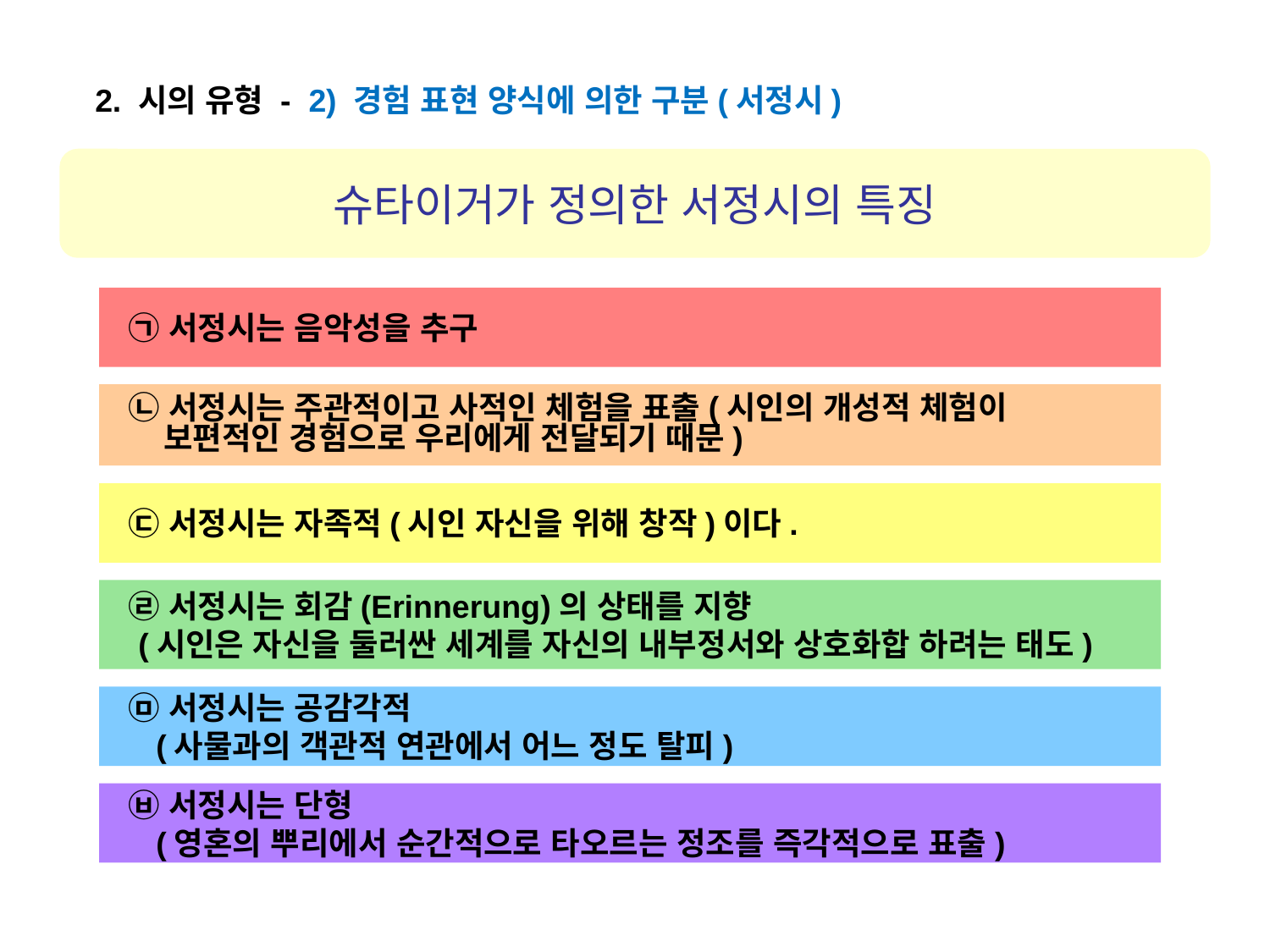

2. 시의 유형 -  2) 경험 표현 양식에 의한 구분(서정시)
슈타이거가 정의한 서정시의 특징
 ㉠ 서정시는 음악성을 추구
 ㉡ 서정시는 주관적이고 사적인 체험을 표출(시인의 개성적 체험이
     보편적인 경험으로 우리에게 전달되기 때문)
 ㉢ 서정시는 자족적(시인 자신을 위해 창작)이다.
 ㉣ 서정시는 회감(Erinnerung)의 상태를 지향
   (시인은 자신을 둘러싼 세계를 자신의 내부정서와 상호화합 하려는 태도)
 ㉤ 서정시는 공감각적
     (사물과의 객관적 연관에서 어느 정도 탈피)
 ㉥ 서정시는 단형
     (영혼의 뿌리에서 순간적으로 타오르는 정조를 즉각적으로 표출)